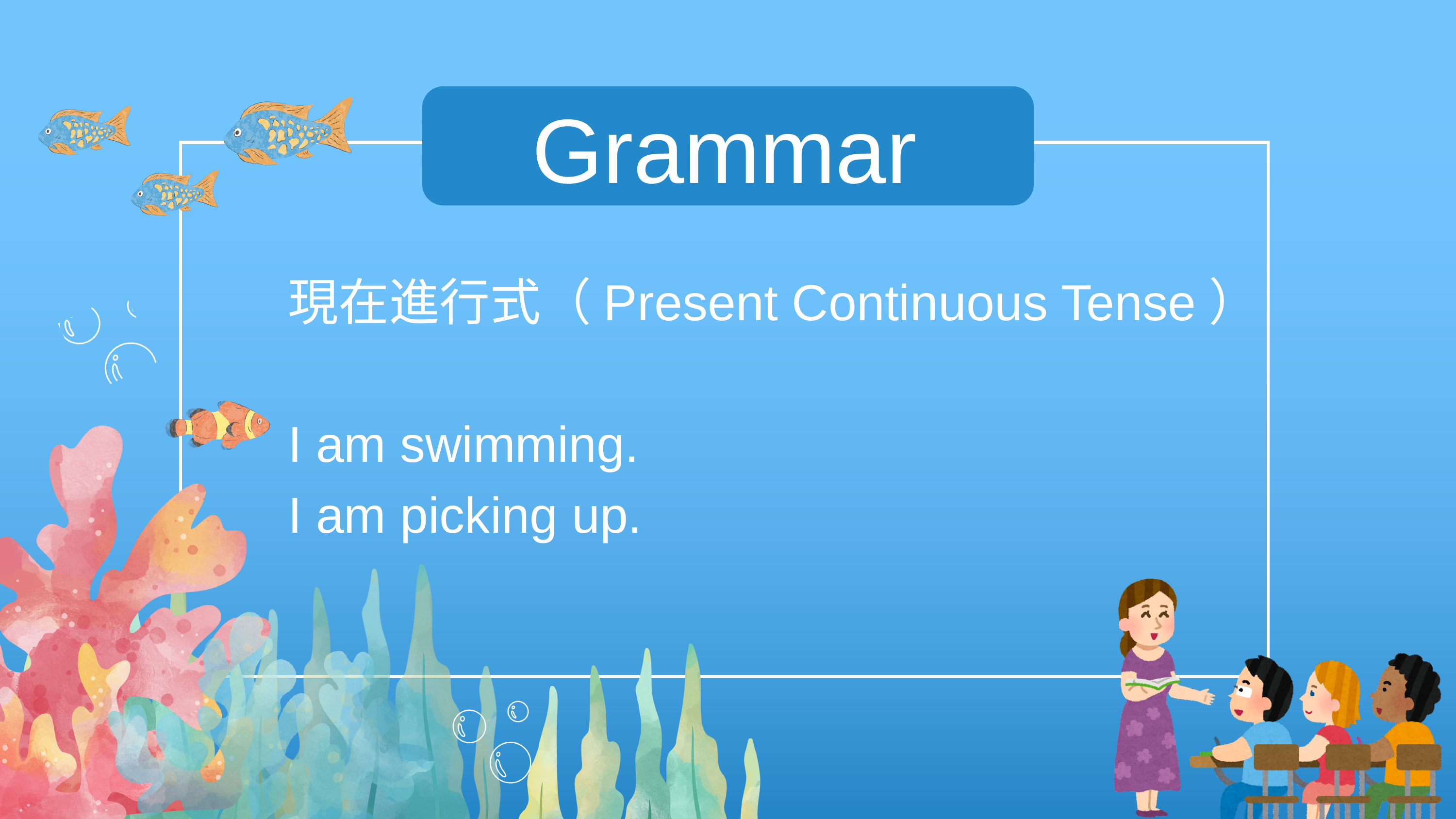

Grammar

現在進行式（Present Continuous Tense）

I am swimming.
I am picking up.